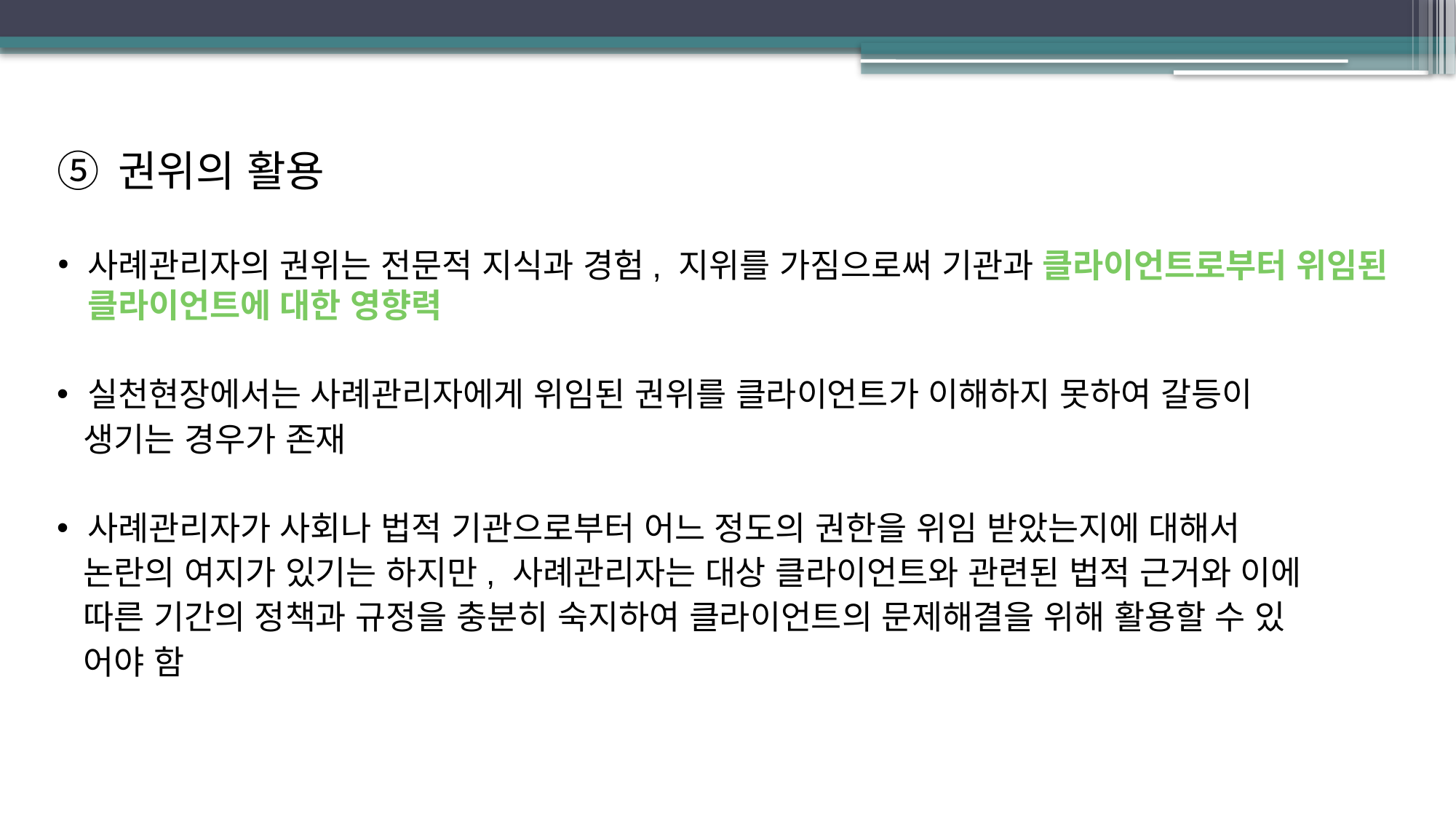

권위의 활용

사례관리자의 권위는 전문적 지식과 경험, 지위를 가짐으로써 기관과 클라이언트로부터 위임된 클라이언트에 대한 영향력

실천현장에서는 사례관리자에게 위임된 권위를 클라이언트가 이해하지 못하여 갈등이
  생기는 경우가 존재

사례관리자가 사회나 법적 기관으로부터 어느 정도의 권한을 위임 받았는지에 대해서
  논란의 여지가 있기는 하지만, 사례관리자는 대상 클라이언트와 관련된 법적 근거와 이에
  따른 기간의 정책과 규정을 충분히 숙지하여 클라이언트의 문제해결을 위해 활용할 수 있
  어야 함